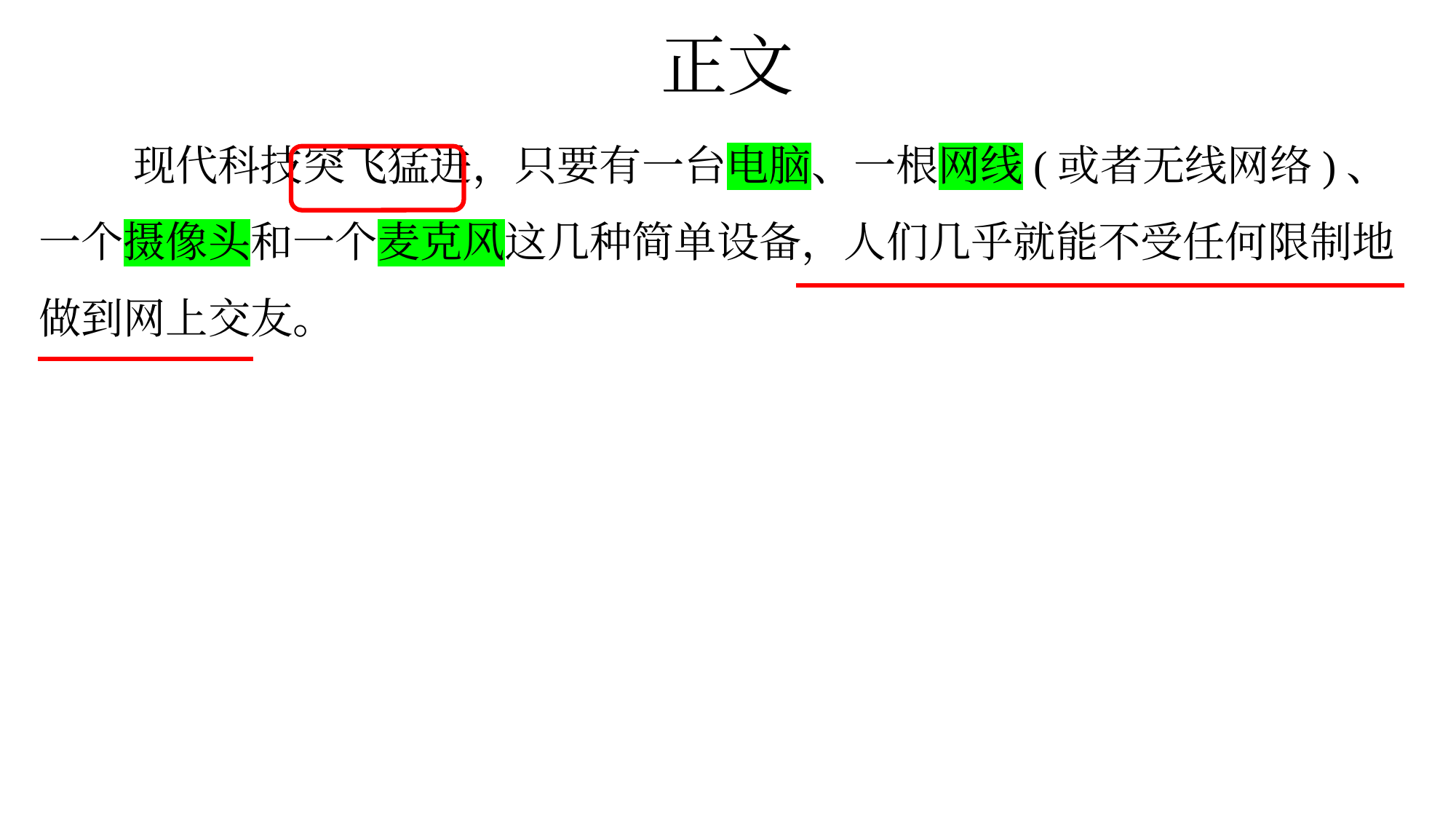

# 正文

        现代科技突飞猛进，只要有一台电脑、一根网线(或者无线网络)、一个摄像头和一个麦克风这几种简单设备，人们几乎就能不受任何限制地做到网上交友。